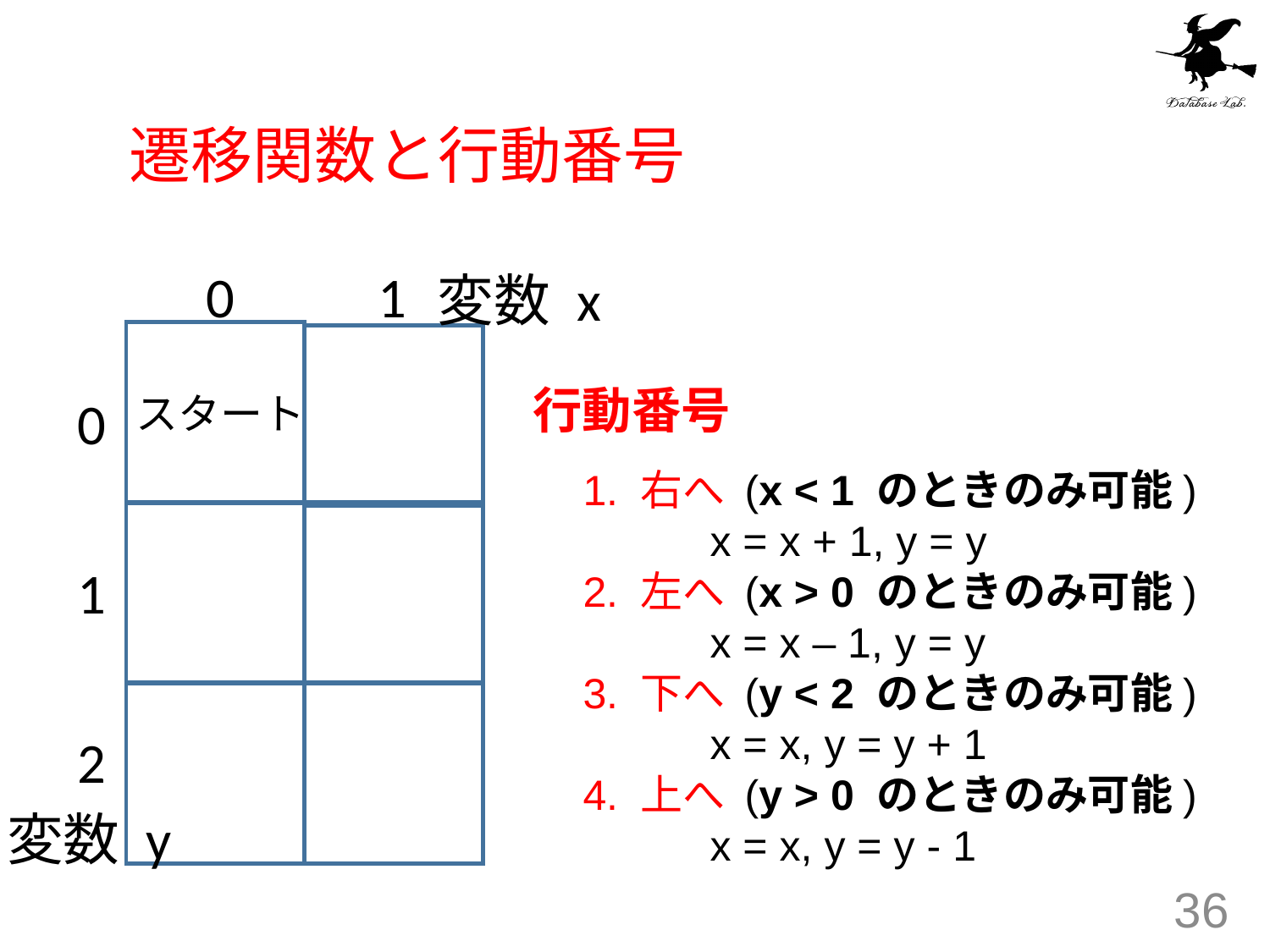

# 遷移関数と行動番号
0
1
変数 x

行動番号

スタート
0
1. 右へ (x < 1 のときのみ可能)
	x = x + 1, y = y
2. 左へ (x > 0 のときのみ可能)
	x = x – 1, y = y
3. 下へ (y < 2 のときのみ可能)
	x = x, y = y + 1
4. 上へ (y > 0 のときのみ可能)
	x = x, y = y - 1

1

2
変数 y
36